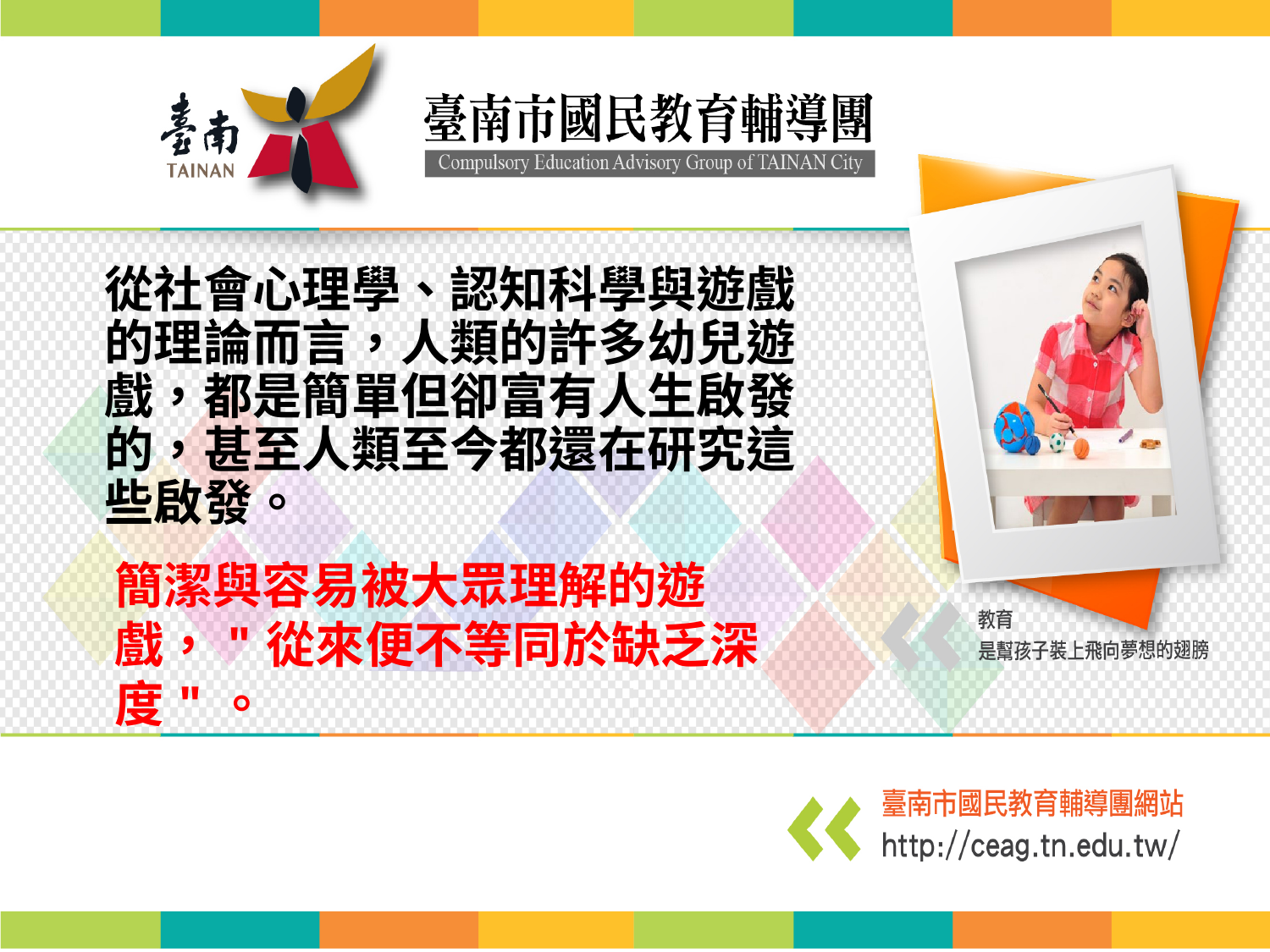

# 從社會心理學、認知科學與遊戲的理論而言，人類的許多幼兒遊戲，都是簡單但卻富有人生啟發的，甚至人類至今都還在研究這些啟發。
簡潔與容易被大眾理解的遊戲，"從來便不等同於缺乏深度"。